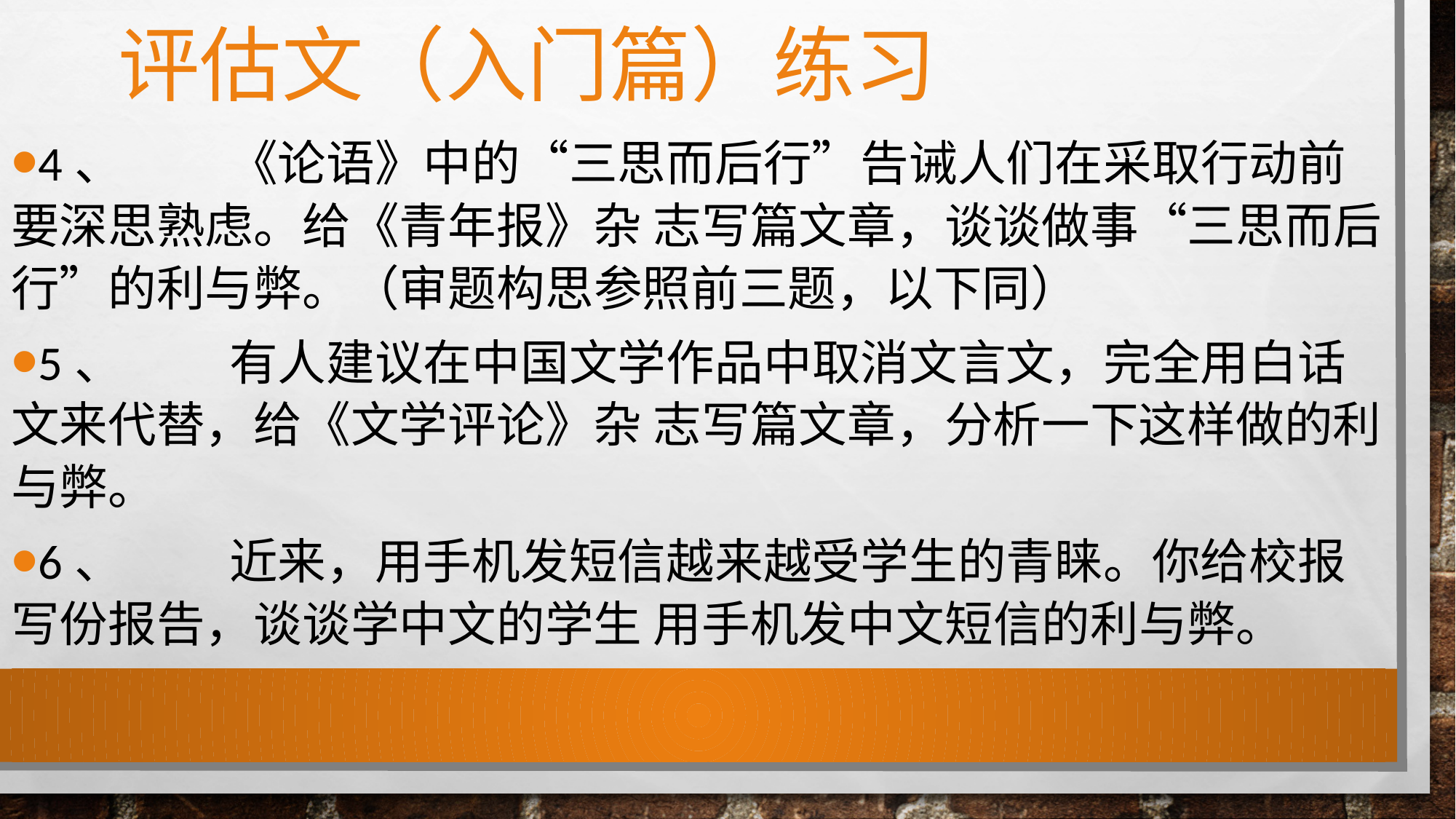

# 评估文（入门篇）练习
4、	《论语》中的“三思而后行”告诫人们在采取行动前要深思熟虑。给《青年报》杂 志写篇文章，谈谈做事“三思而后行”的利与弊。（审题构思参照前三题，以下同）
5、	有人建议在中国文学作品中取消文言文，完全用白话文来代替，给《文学评论》杂 志写篇文章，分析一下这样做的利与弊。
6、	近来，用手机发短信越来越受学生的青睐。你给校报写份报告，谈谈学中文的学生 用手机发中文短信的利与弊。